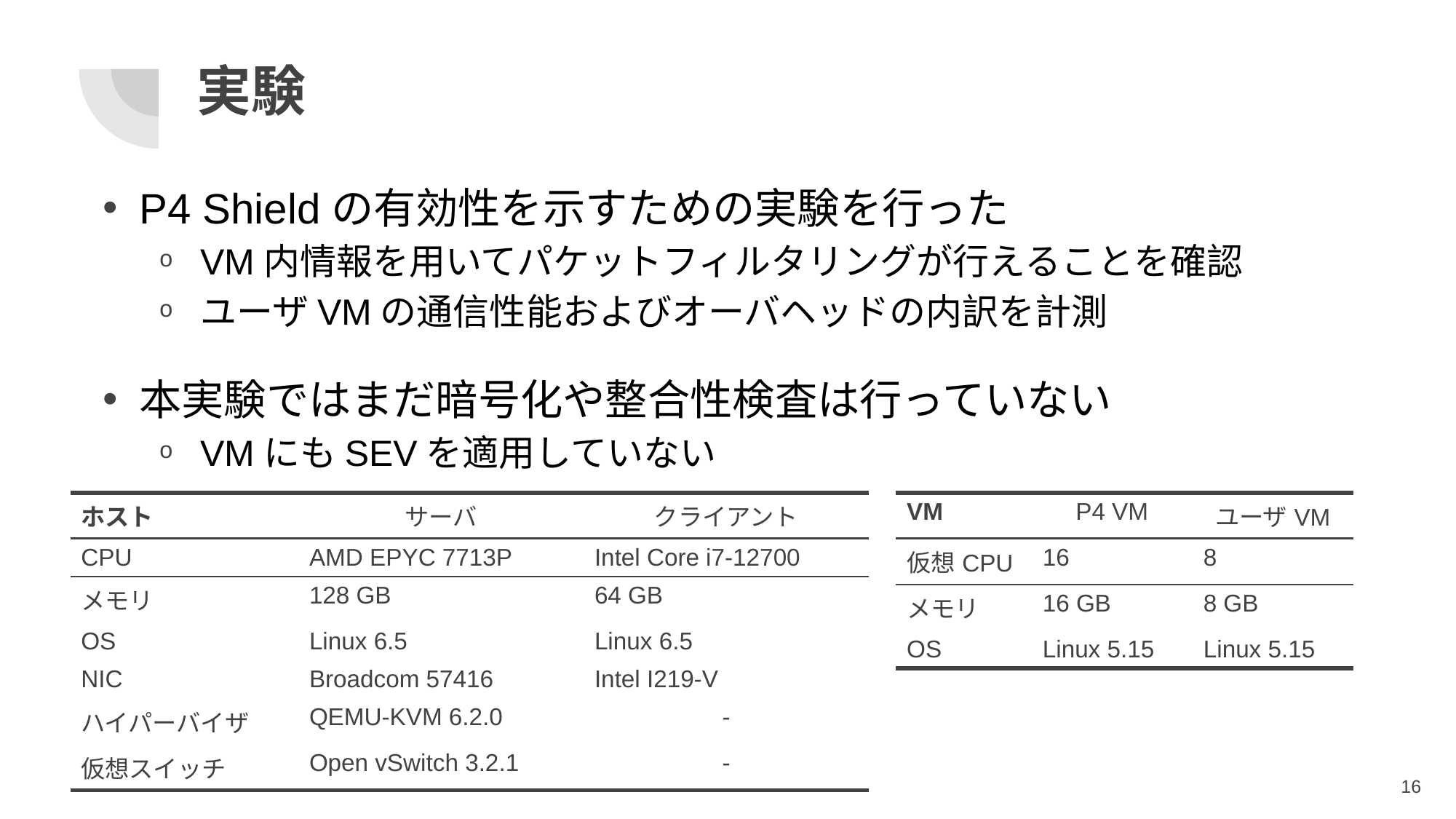

# 実験
P4 Shieldの有効性を示すための実験を行った
VM内情報を用いてパケットフィルタリングが行えることを確認
ユーザVMの通信性能およびオーバヘッドの内訳を計測

本実験ではまだ暗号化や整合性検査は行っていない
VMにもSEVを適用していない
| ホスト | サーバ | クライアント |
| --- | --- | --- |
| CPU | AMD EPYC 7713P | Intel Core i7-12700 |
| メモリ | 128 GB | 64 GB |
| OS | Linux 6.5 | Linux 6.5 |
| NIC | Broadcom 57416 | Intel I219-V |
| ハイパーバイザ | QEMU-KVM 6.2.0 | - |
| 仮想スイッチ | Open vSwitch 3.2.1 | - |
| VM | P4 VM | ユーザVM |
| --- | --- | --- |
| 仮想CPU | 16 | 8 |
| メモリ | 16 GB | 8 GB |
| OS | Linux 5.15 | Linux 5.15 |
16